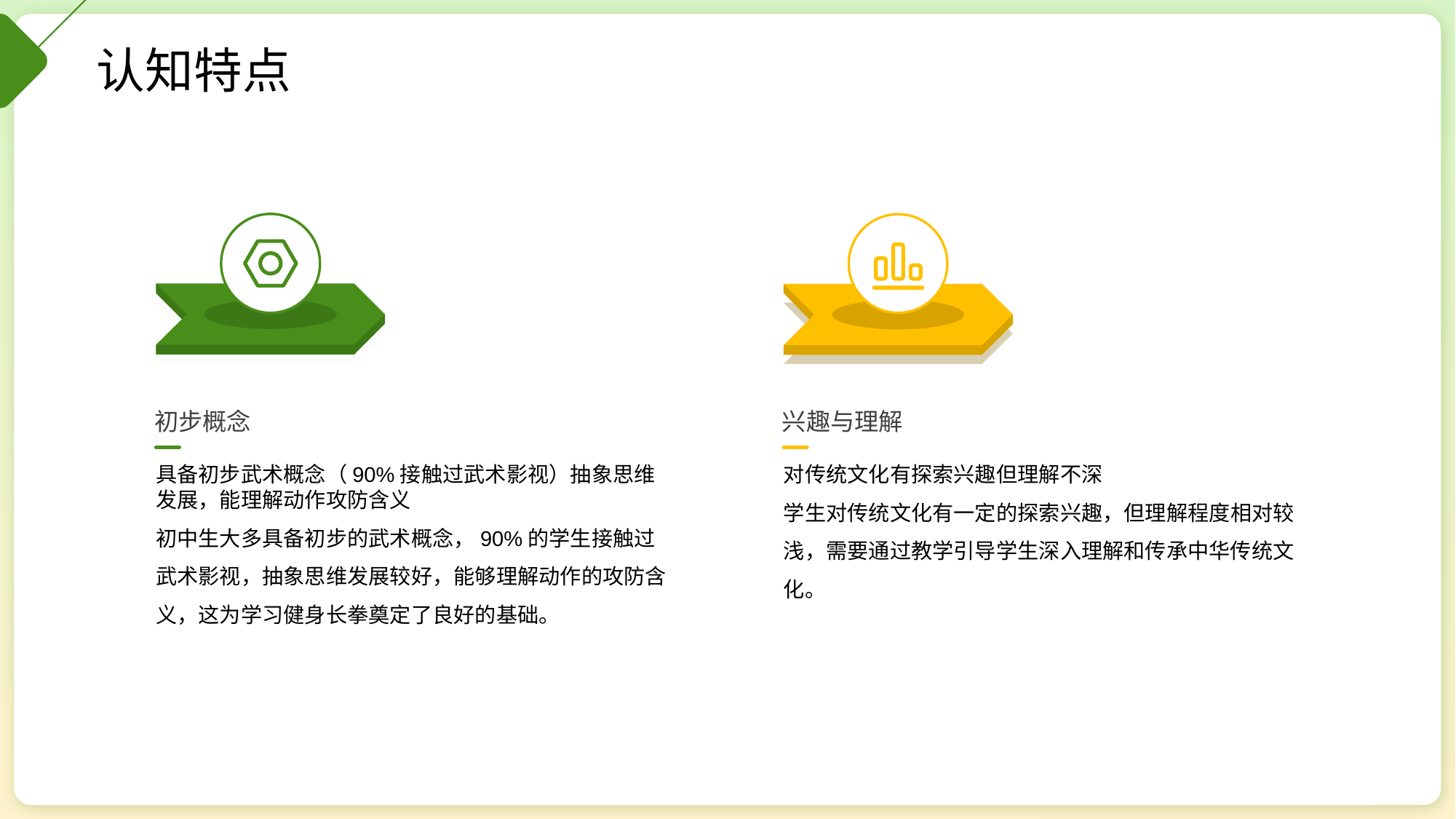

认知特点

初步概念
兴趣与理解
具备初步武术概念（90%接触过武术影视）抽象思维发展，能理解动作攻防含义
初中生大多具备初步的武术概念，90%的学生接触过武术影视，抽象思维发展较好，能够理解动作的攻防含义，这为学习健身长拳奠定了良好的基础。
对传统文化有探索兴趣但理解不深
学生对传统文化有一定的探索兴趣，但理解程度相对较浅，需要通过教学引导学生深入理解和传承中华传统文化。